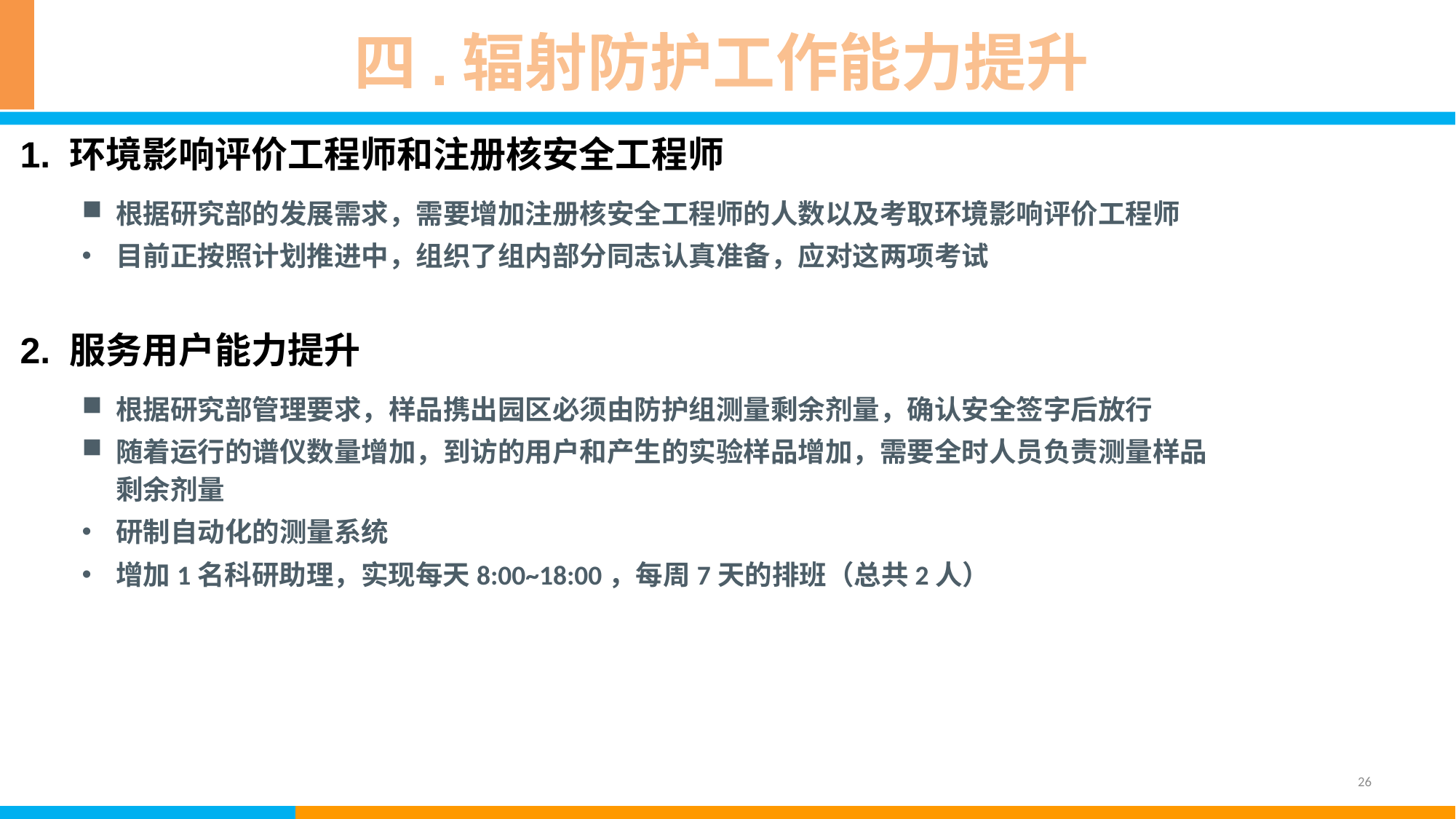

# 四.辐射防护工作能力提升
1. 环境影响评价工程师和注册核安全工程师
根据研究部的发展需求，需要增加注册核安全工程师的人数以及考取环境影响评价工程师
目前正按照计划推进中，组织了组内部分同志认真准备，应对这两项考试
2. 服务用户能力提升
根据研究部管理要求，样品携出园区必须由防护组测量剩余剂量，确认安全签字后放行
随着运行的谱仪数量增加，到访的用户和产生的实验样品增加，需要全时人员负责测量样品剩余剂量
研制自动化的测量系统
增加1名科研助理，实现每天8:00~18:00，每周7天的排班（总共2人）
26